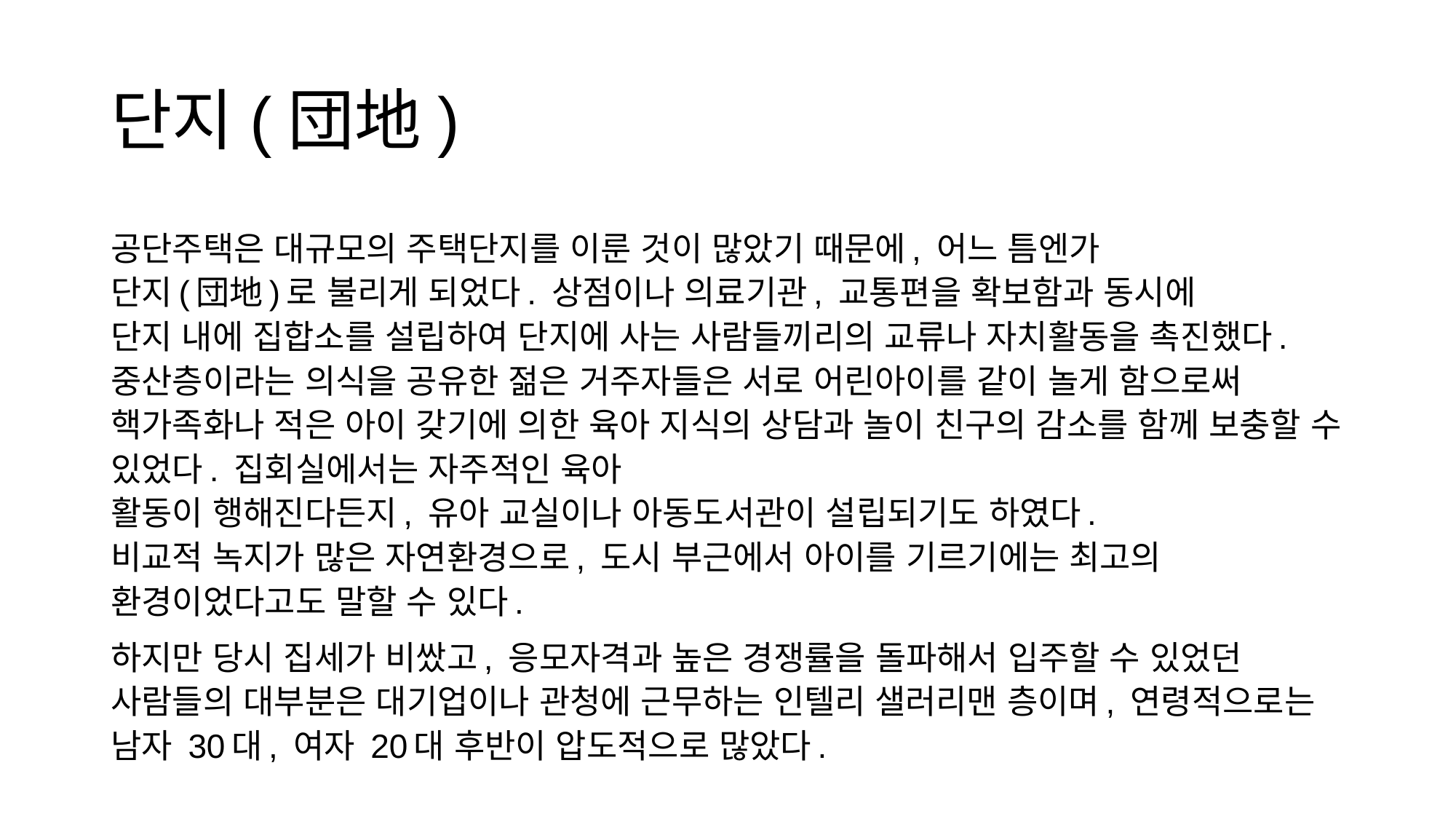

# 단지(団地)
공단주택은 대규모의 주택단지를 이룬 것이 많았기 때문에, 어느 틈엔가
단지(団地)로 불리게 되었다. 상점이나 의료기관, 교통편을 확보함과 동시에
단지 내에 집합소를 설립하여 단지에 사는 사람들끼리의 교류나 자치활동을 촉진했다. 중산층이라는 의식을 공유한 젊은 거주자들은 서로 어린아이를 같이 놀게 함으로써 핵가족화나 적은 아이 갖기에 의한 육아 지식의 상담과 놀이 친구의 감소를 함께 보충할 수 있었다. 집회실에서는 자주적인 육아
활동이 행해진다든지, 유아 교실이나 아동도서관이 설립되기도 하였다.
비교적 녹지가 많은 자연환경으로, 도시 부근에서 아이를 기르기에는 최고의 환경이었다고도 말할 수 있다.
하지만 당시 집세가 비쌌고, 응모자격과 높은 경쟁률을 돌파해서 입주할 수 있었던 사람들의 대부분은 대기업이나 관청에 근무하는 인텔리 샐러리맨 층이며, 연령적으로는 남자 30대, 여자 20대 후반이 압도적으로 많았다.